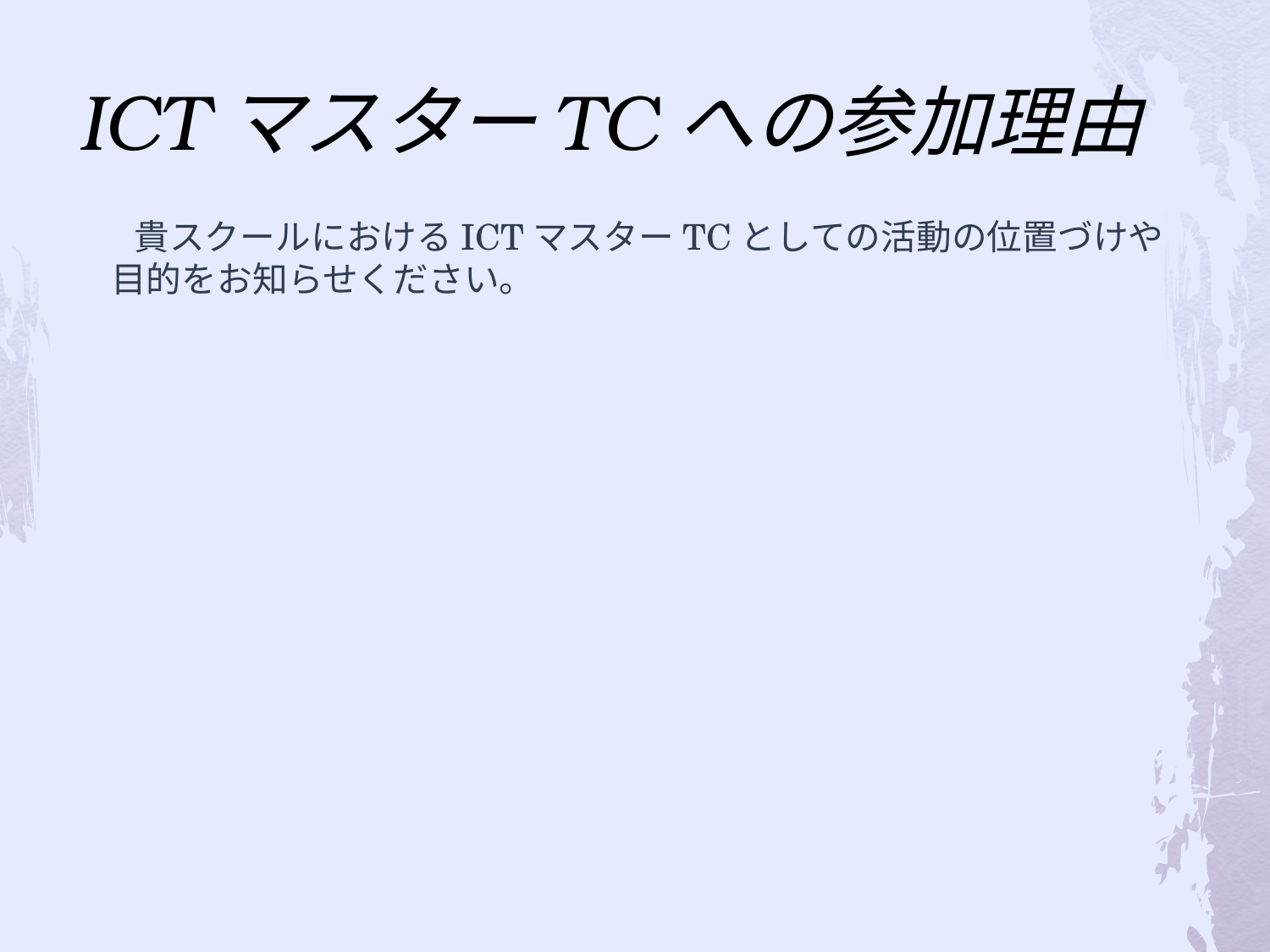

# ICTマスターTCへの参加理由
　　貴スクールにおけるICTマスターTCとしての活動の位置づけや目的をお知らせください。